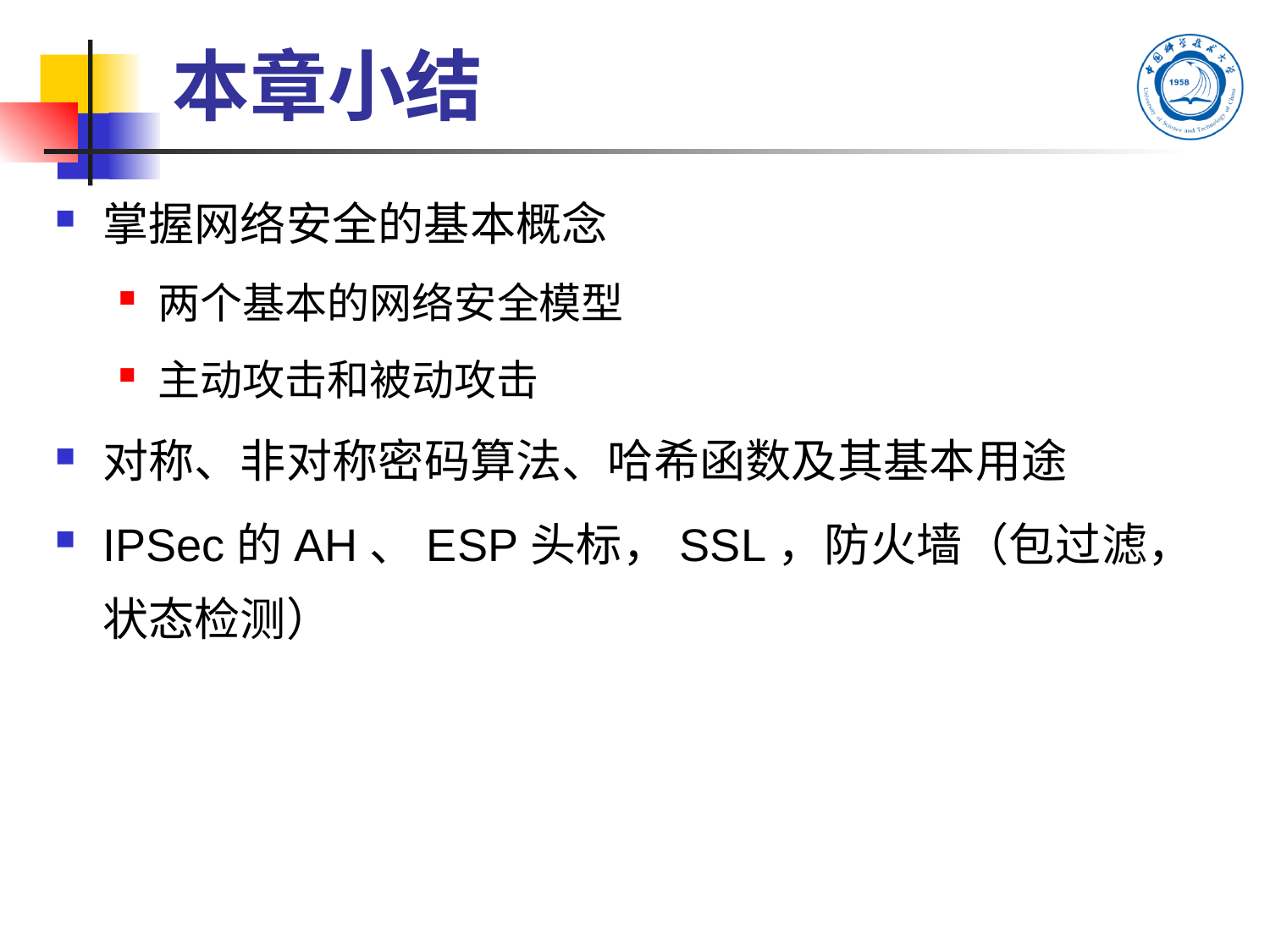

# 本章小结
掌握网络安全的基本概念
两个基本的网络安全模型
主动攻击和被动攻击
对称、非对称密码算法、哈希函数及其基本用途
IPSec的AH、ESP头标，SSL，防火墙（包过滤，状态检测）